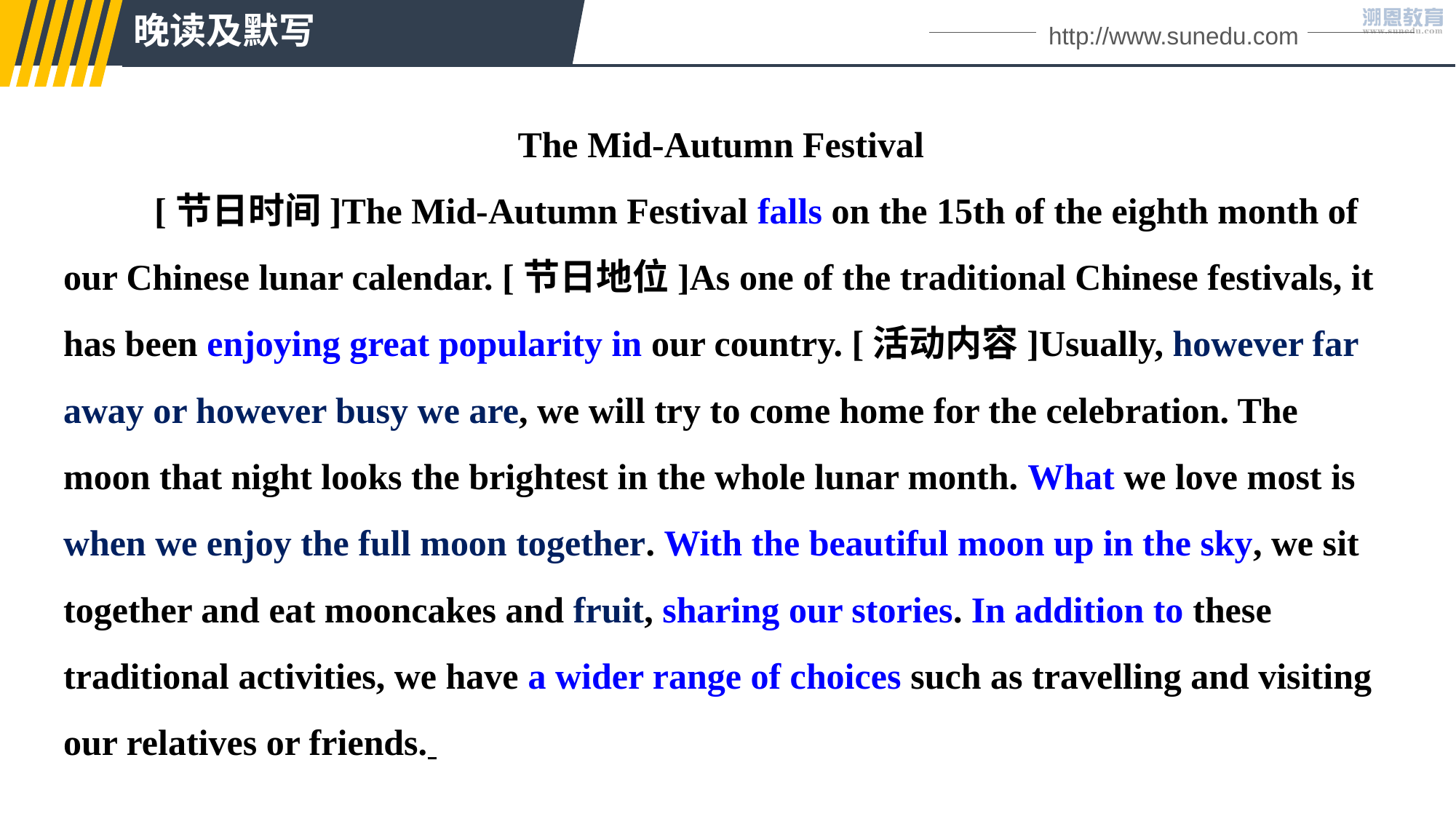

晚读及默写
http://www.sunedu.com
The Mid-Autumn Festival
          [节日时间]The Mid-Autumn Festival falls on the 15th of the eighth month of our Chinese lunar calendar. [节日地位]As one of the traditional Chinese festivals, it has been enjoying great popularity in our country. [活动内容]Usually, however far away or however busy we are, we will try to come home for the celebration. The moon that night looks the brightest in the whole lunar month. What we love most is when we enjoy the full moon together. With the beautiful moon up in the sky, we sit together and eat mooncakes and fruit, sharing our stories. In addition to these traditional activities, we have a wider range of choices such as travelling and visiting our relatives or friends.